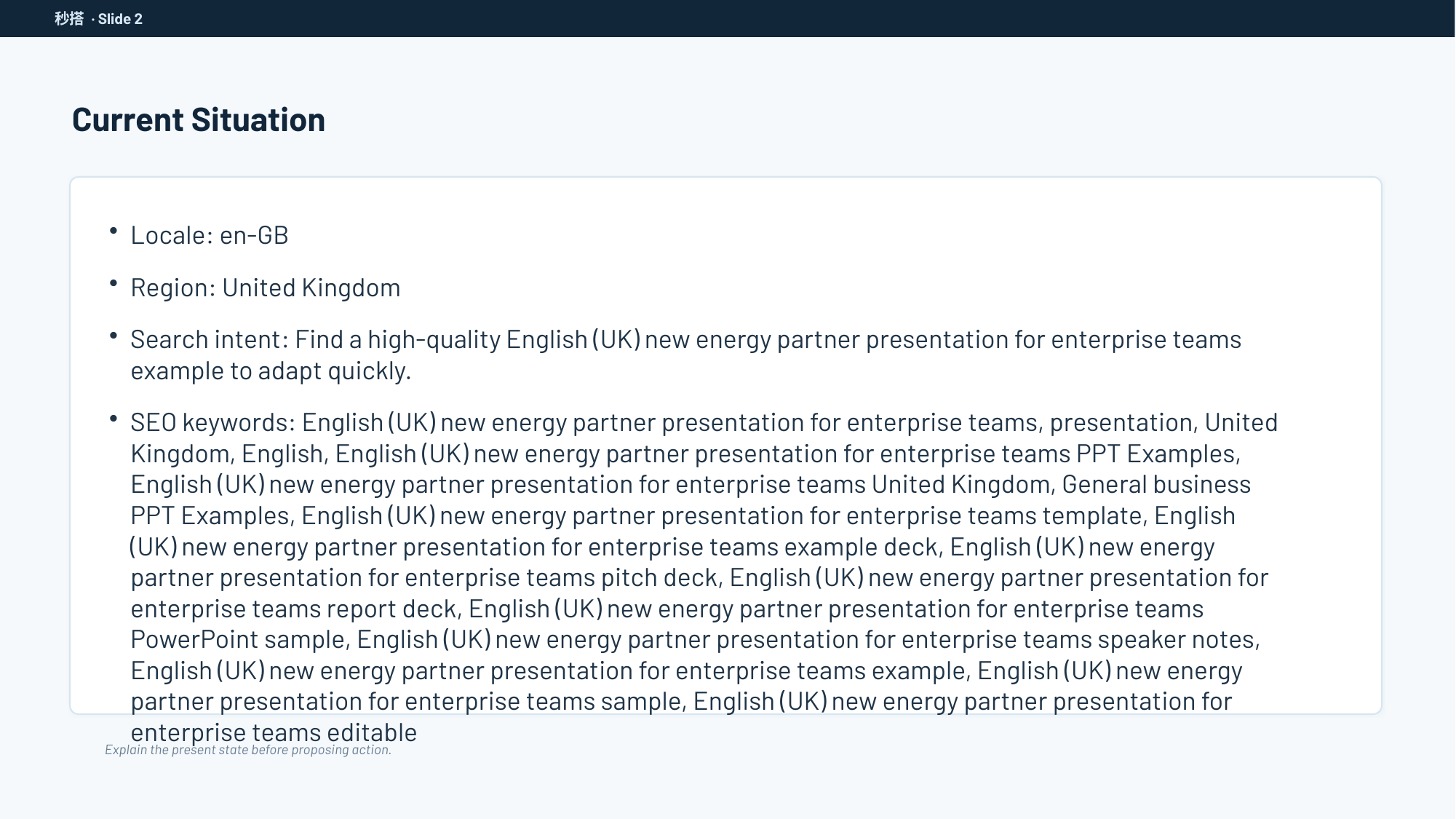

秒搭 · Slide 2
Current Situation

Locale: en-GB
Region: United Kingdom
Search intent: Find a high-quality English (UK) new energy partner presentation for enterprise teams example to adapt quickly.
SEO keywords: English (UK) new energy partner presentation for enterprise teams, presentation, United Kingdom, English, English (UK) new energy partner presentation for enterprise teams PPT Examples, English (UK) new energy partner presentation for enterprise teams United Kingdom, General business PPT Examples, English (UK) new energy partner presentation for enterprise teams template, English (UK) new energy partner presentation for enterprise teams example deck, English (UK) new energy partner presentation for enterprise teams pitch deck, English (UK) new energy partner presentation for enterprise teams report deck, English (UK) new energy partner presentation for enterprise teams PowerPoint sample, English (UK) new energy partner presentation for enterprise teams speaker notes, English (UK) new energy partner presentation for enterprise teams example, English (UK) new energy partner presentation for enterprise teams sample, English (UK) new energy partner presentation for enterprise teams editable
Explain the present state before proposing action.